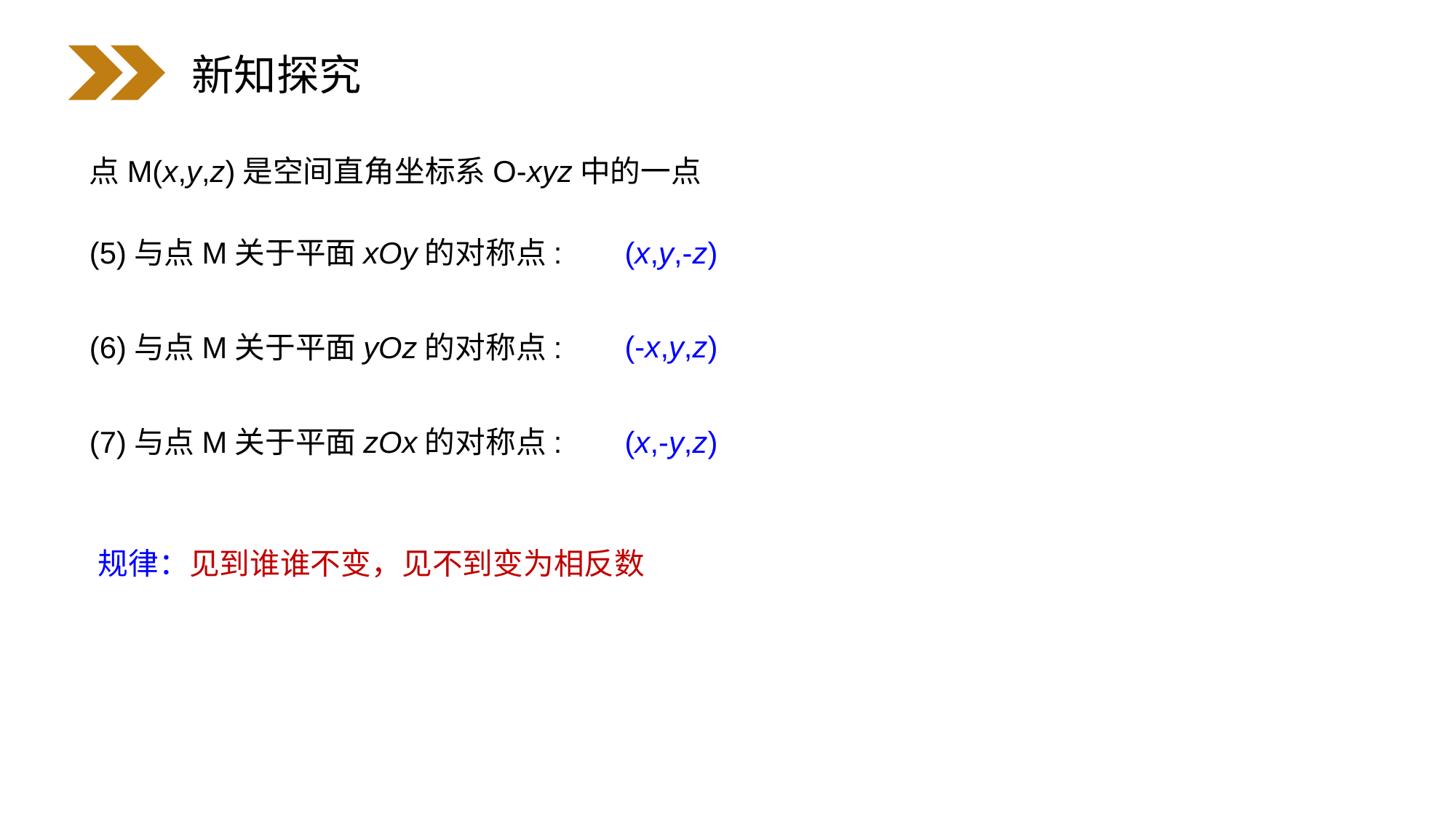

新知探究
点M(x,y,z)是空间直角坐标系O-xyz中的一点
(5)与点M关于平面xOy的对称点:
(x,y,-z)
(-x,y,z)
(6)与点M关于平面yOz的对称点:
(7)与点M关于平面zOx的对称点:
(x,-y,z)
规律：见到谁谁不变，见不到变为相反数